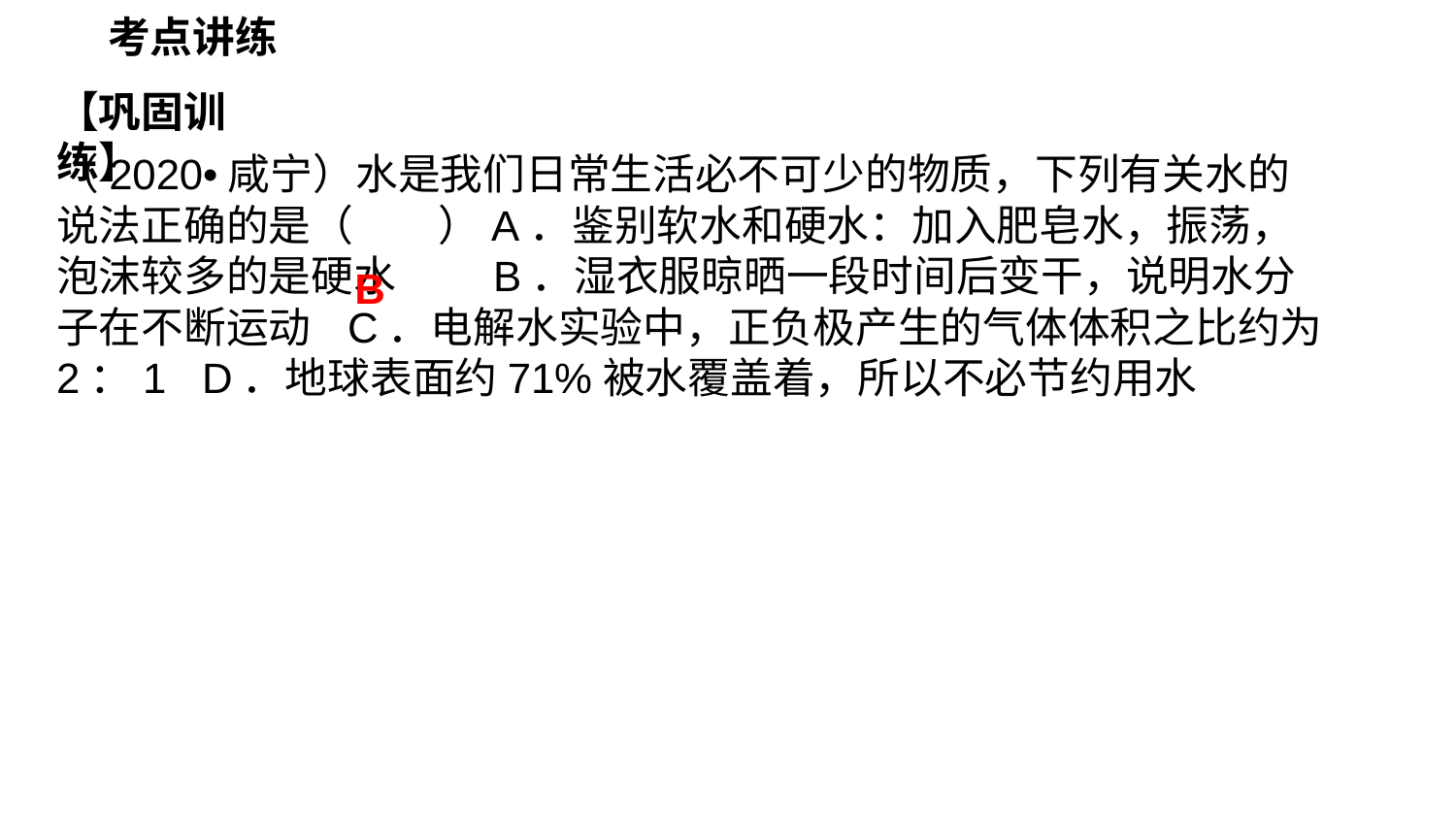

考点讲练
【巩固训练】
（2020•咸宁）水是我们日常生活必不可少的物质，下列有关水的说法正确的是（　　）A．鉴别软水和硬水：加入肥皂水，振荡，泡沫较多的是硬水	B．湿衣服晾晒一段时间后变干，说明水分子在不断运动	C．电解水实验中，正负极产生的气体体积之比约为2：1	D．地球表面约71%被水覆盖着，所以不必节约用水

B